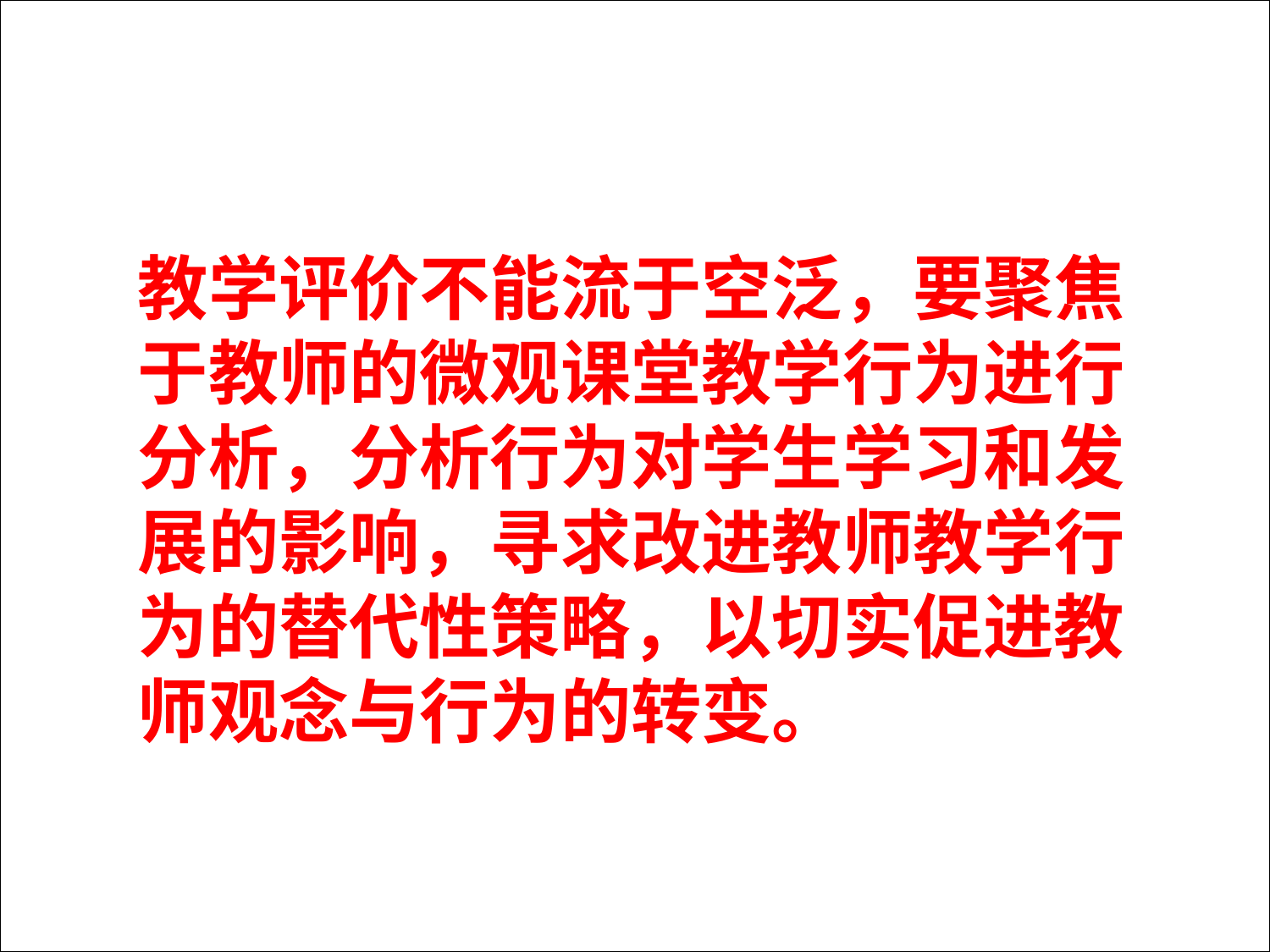

# 教学评价不能流于空泛，要聚焦于教师的微观课堂教学行为进行分析，分析行为对学生学习和发展的影响，寻求改进教师教学行为的替代性策略，以切实促进教师观念与行为的转变。